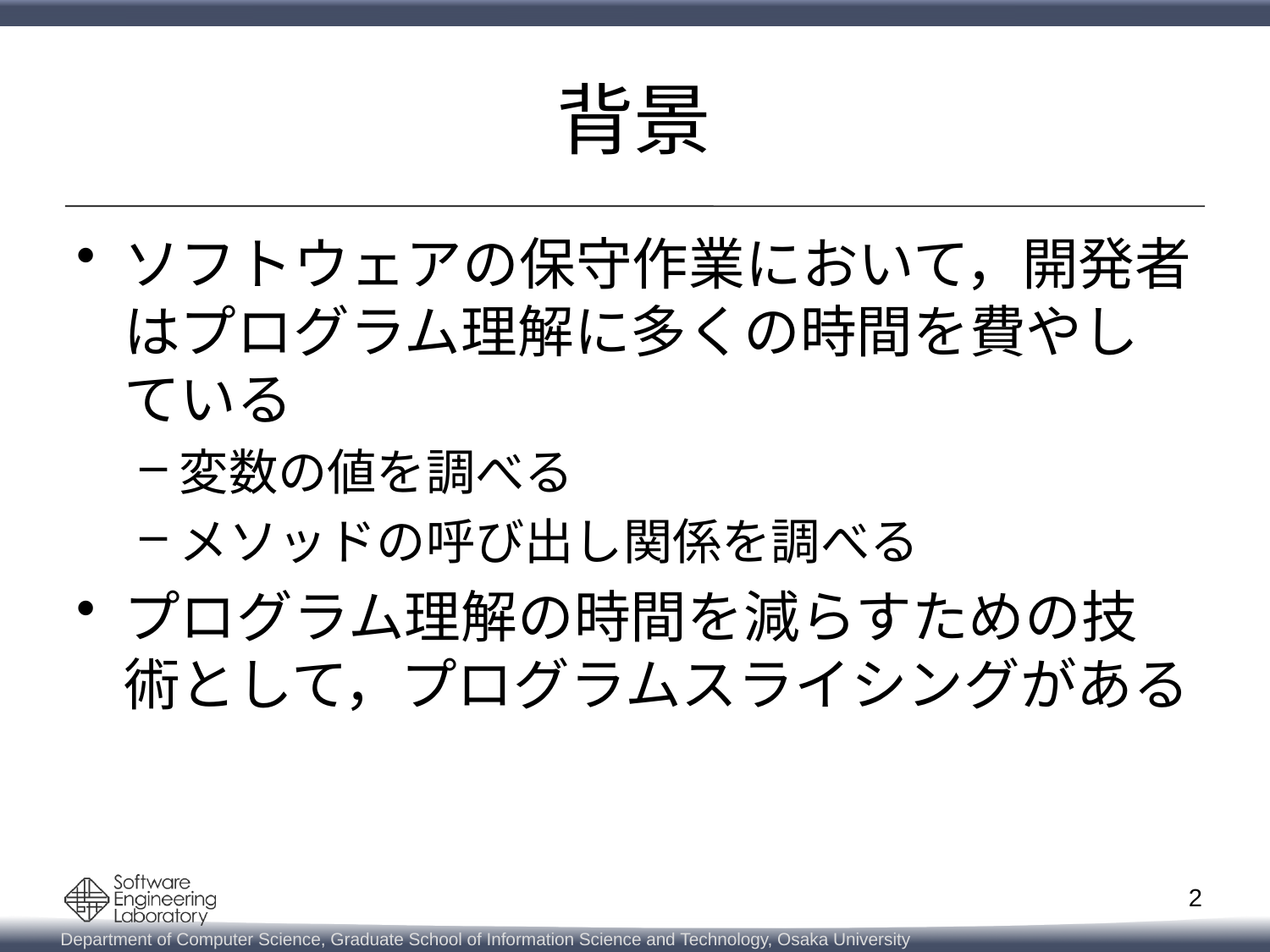

# 背景
ソフトウェアの保守作業において，開発者はプログラム理解に多くの時間を費やしている
変数の値を調べる
メソッドの呼び出し関係を調べる
プログラム理解の時間を減らすための技術として，プログラムスライシングがある
2